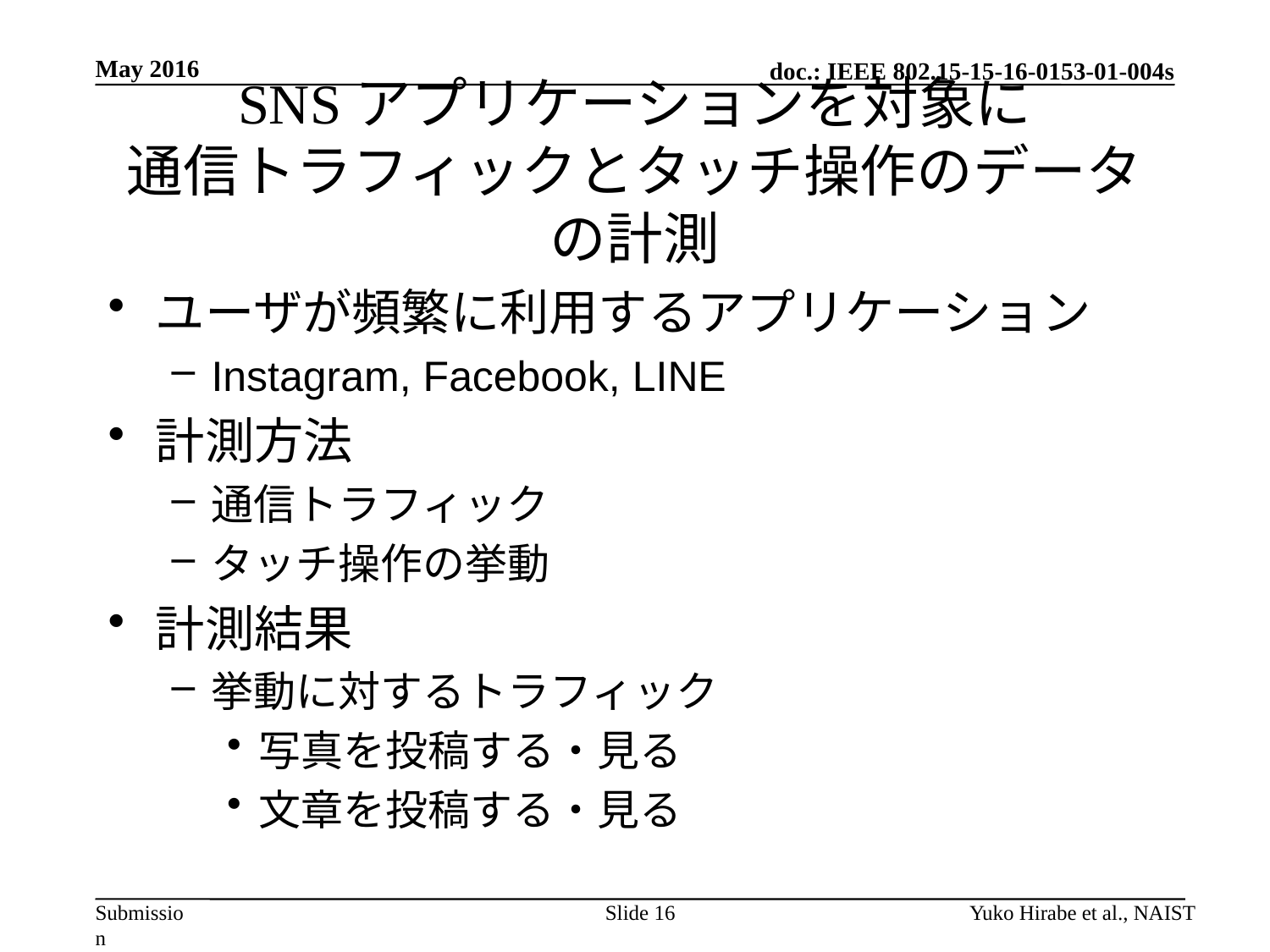

May 2016
# SNSアプリケーションを対象に 通信トラフィックとタッチ操作のデータの計測
ユーザが頻繁に利用するアプリケーション
Instagram, Facebook, LINE
計測方法
通信トラフィック
タッチ操作の挙動
計測結果
挙動に対するトラフィック
写真を投稿する・見る
文章を投稿する・見る
Slide 16
Yuko Hirabe et al., NAIST